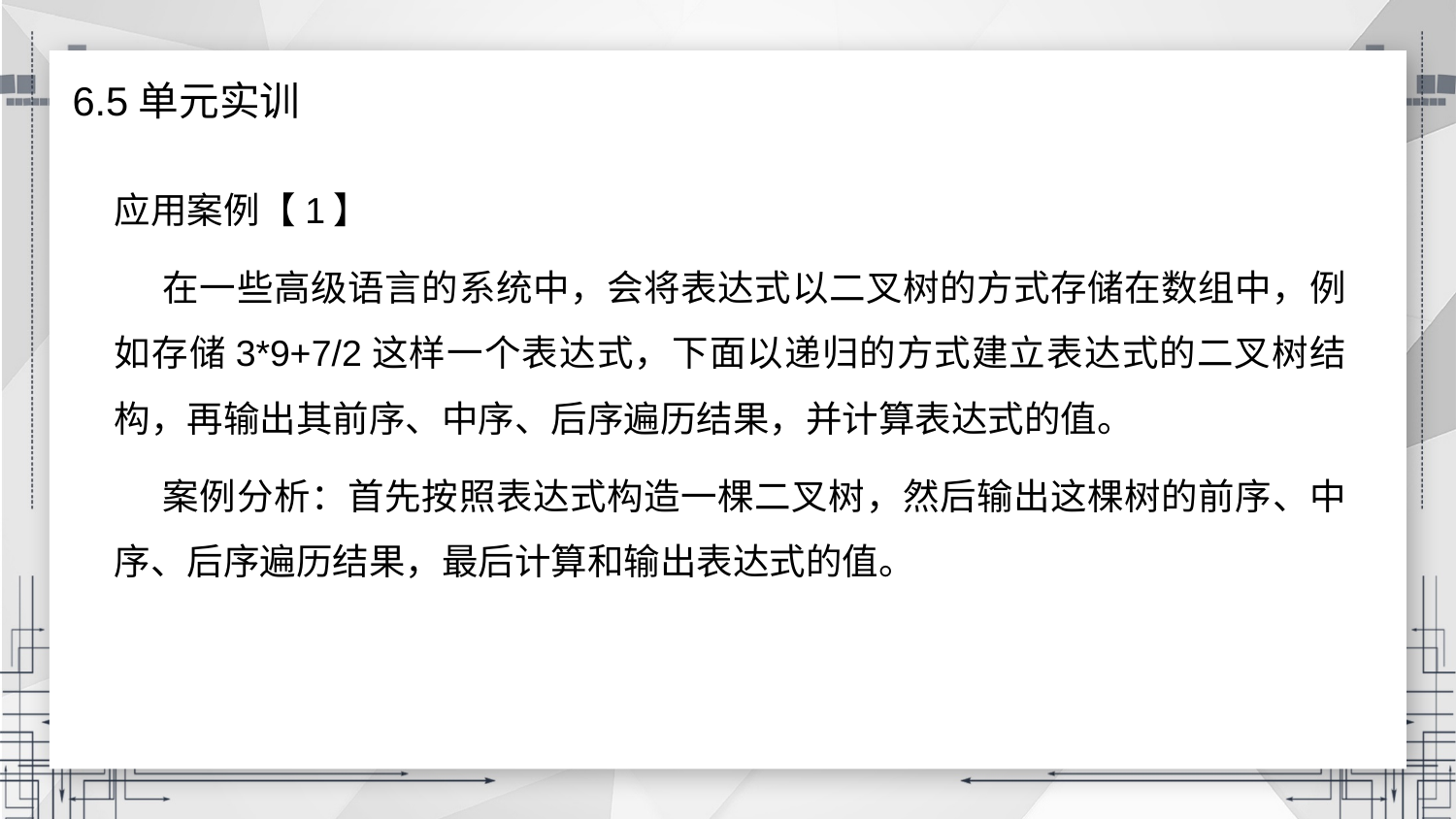

6.5单元实训
应用案例【1】
在一些高级语言的系统中，会将表达式以二叉树的方式存储在数组中，例如存储3*9+7/2这样一个表达式，下面以递归的方式建立表达式的二叉树结构，再输出其前序、中序、后序遍历结果，并计算表达式的值。
案例分析：首先按照表达式构造一棵二叉树，然后输出这棵树的前序、中序、后序遍历结果，最后计算和输出表达式的值。